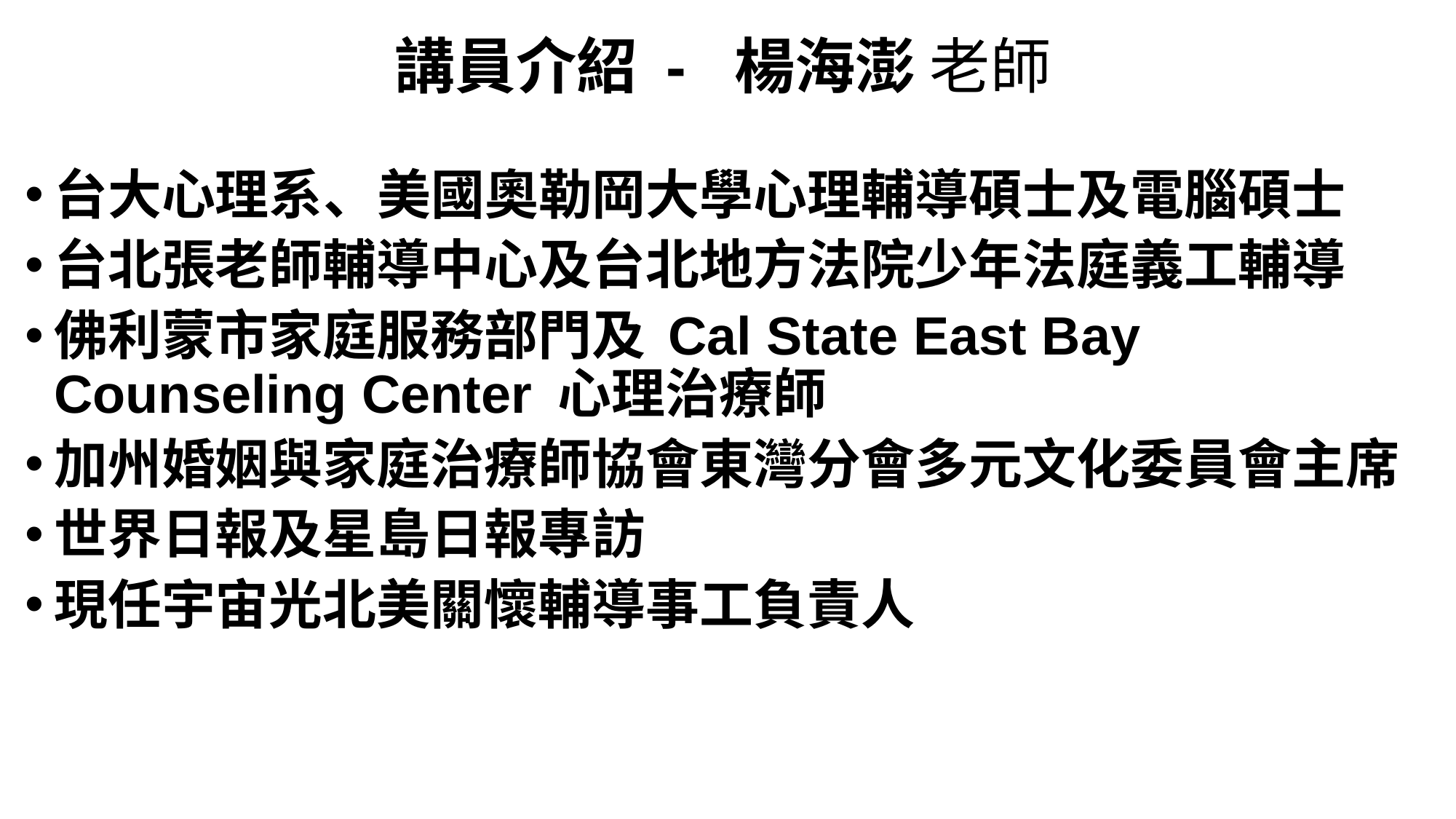

講員介紹 -  楊海澎 老師
台大心理系、美國奧勒岡大學心理輔導碩士及電腦碩士
台北張老師輔導中心及台北地方法院少年法庭義工輔導
佛利蒙市家庭服務部門及 Cal State East Bay Counseling Center 心理治療師
加州婚姻與家庭治療師協會東灣分會多元文化委員會主席
世界日報及星島日報專訪
現任宇宙光北美關懷輔導事工負責人